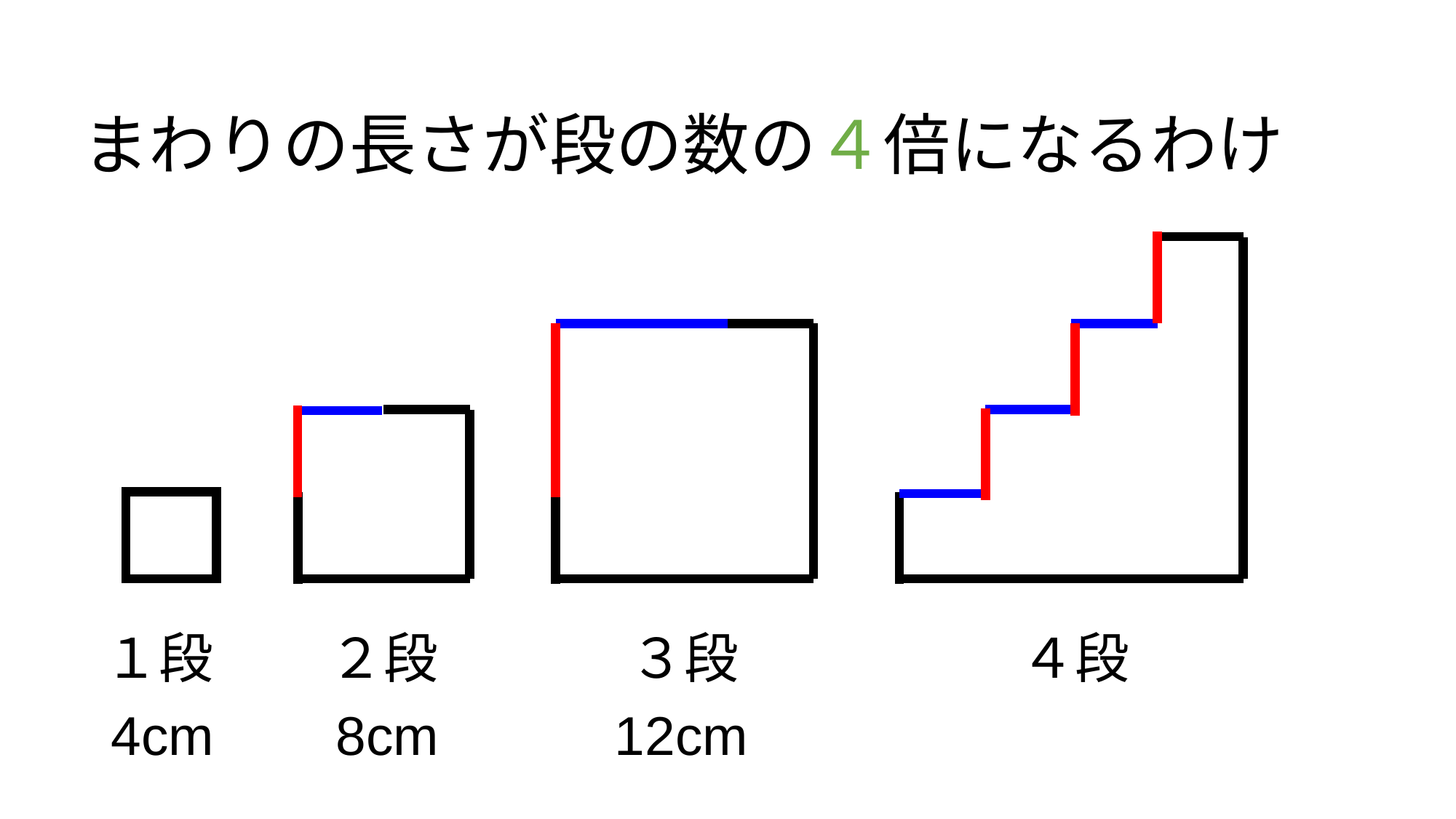

まわりの長さが段の数の４倍になるわけ

１段
２段
３段
４段
4cm
8cm
12cm